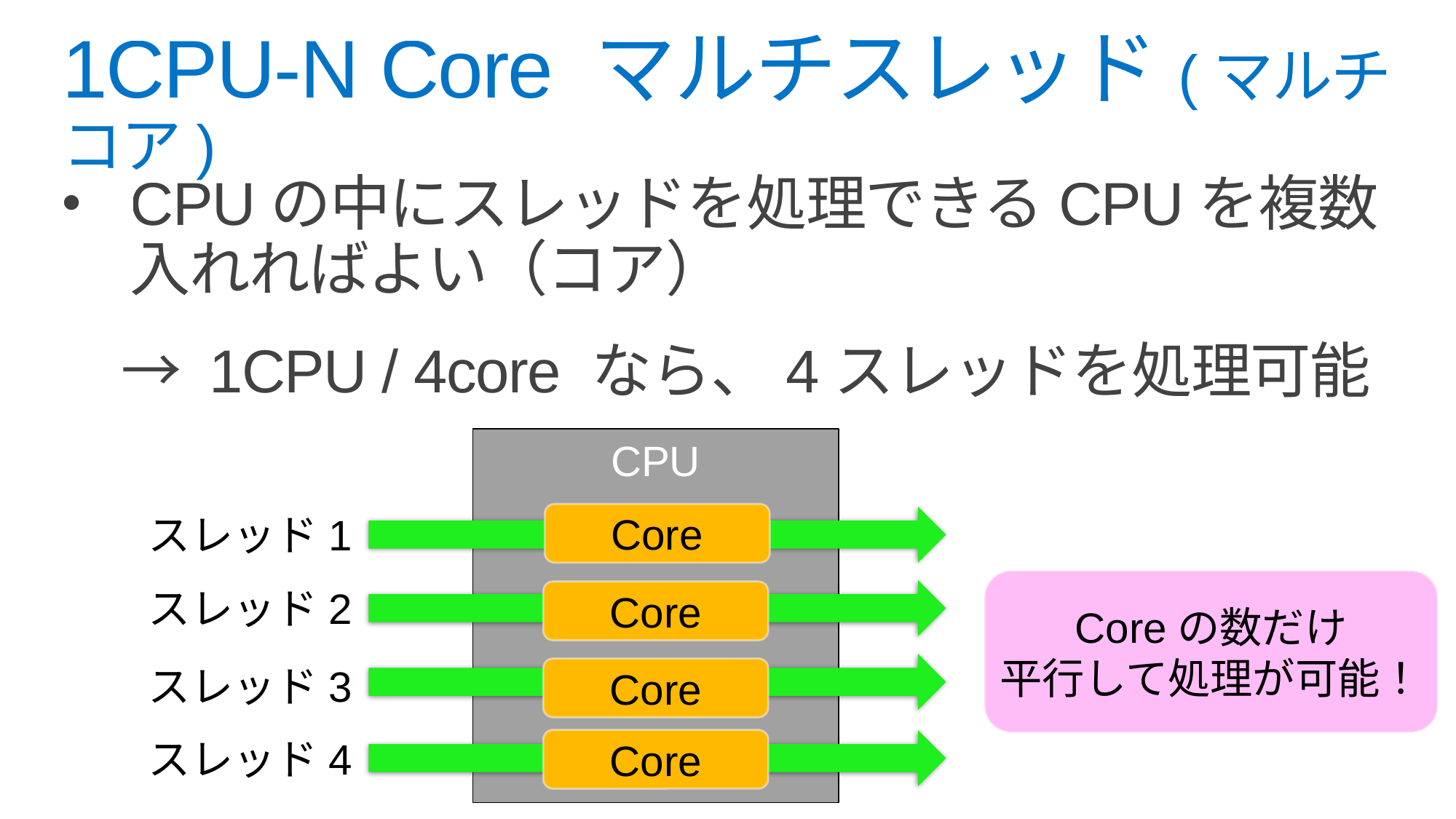

# 1CPU-N Core マルチスレッド(マルチコア)
CPUの中にスレッドを処理できるCPUを複数入れればよい（コア）
　→ 1CPU / 4core なら、4スレッドを処理可能
CPU
Core

スレッド1
Coreの数だけ
平行して処理が可能！

Core
スレッド2

Core
スレッド3
Core

スレッド4